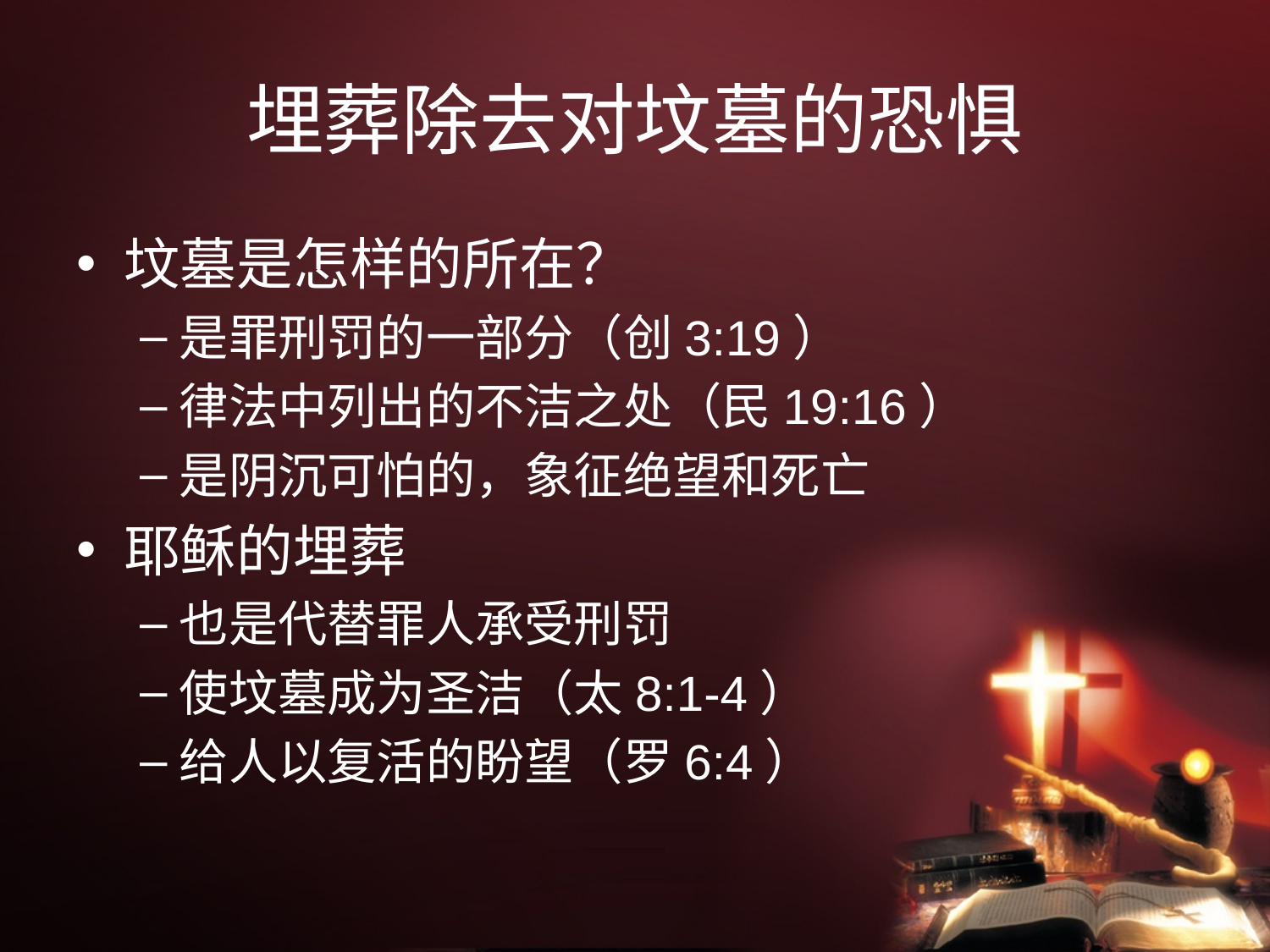

# 埋葬除去对坟墓的恐惧
坟墓是怎样的所在？
是罪刑罚的一部分（创3:19）
律法中列出的不洁之处（民19:16）
是阴沉可怕的，象征绝望和死亡
耶稣的埋葬
也是代替罪人承受刑罚
使坟墓成为圣洁（太8:1-4）
给人以复活的盼望（罗6:4）